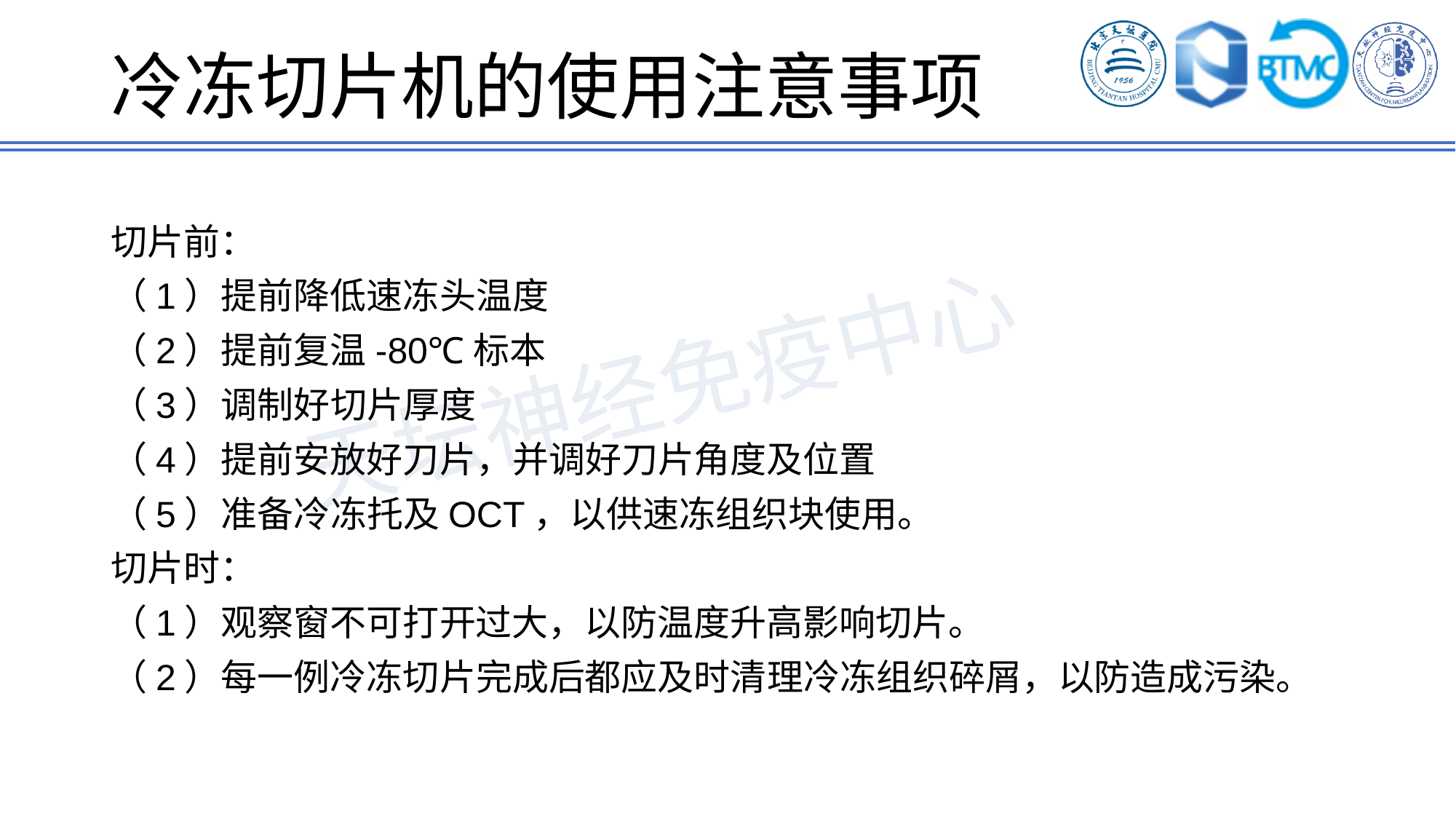

冷冻切片机的使用注意事项
切片前：
（1）提前降低速冻头温度
（2）提前复温-80℃标本
（3）调制好切片厚度
（4）提前安放好刀片，并调好刀片角度及位置
（5）准备冷冻托及OCT，以供速冻组织块使用。
切片时：
（1）观察窗不可打开过大，以防温度升高影响切片。
（2）每一例冷冻切片完成后都应及时清理冷冻组织碎屑，以防造成污染。